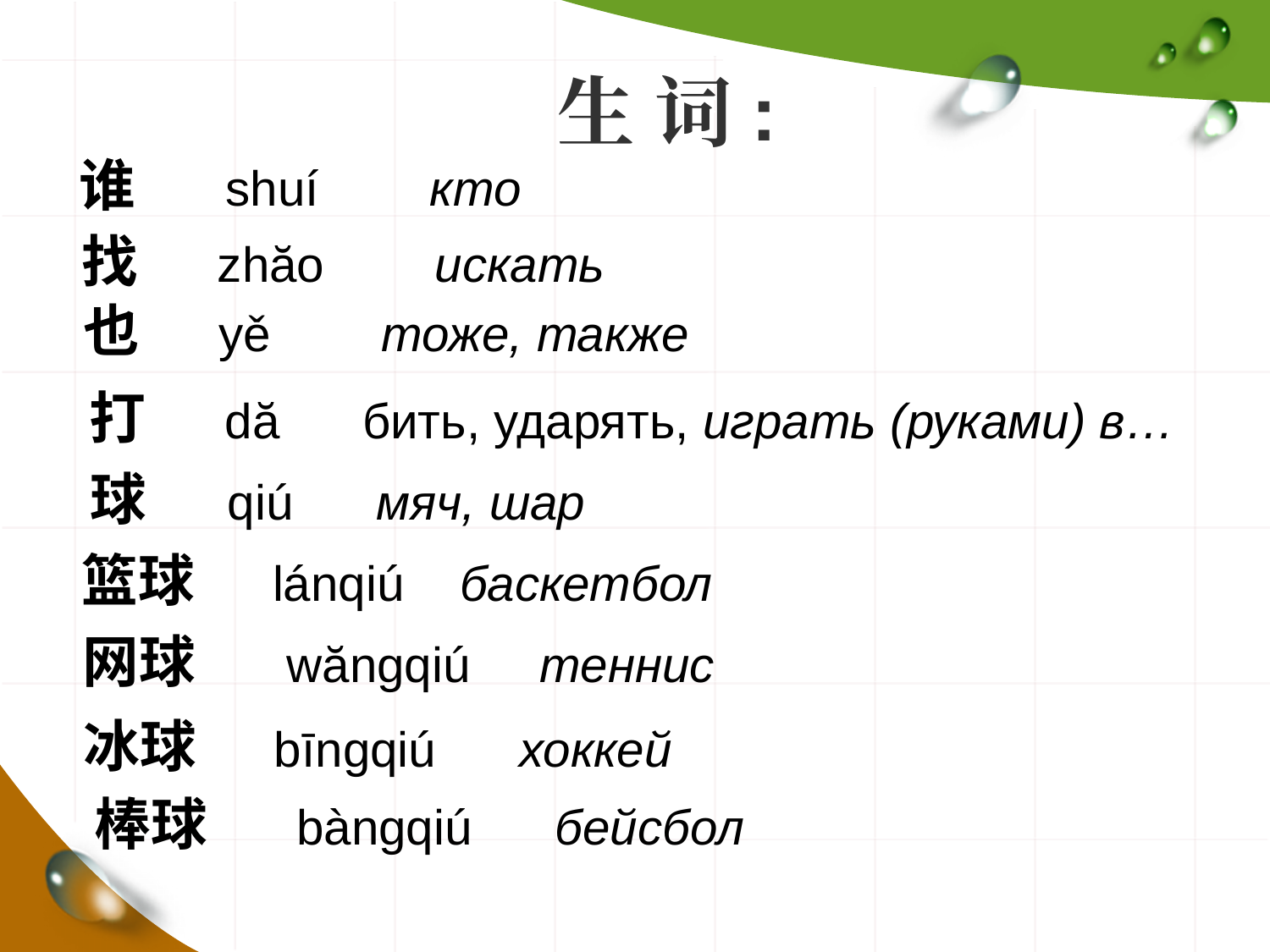

# 生 词:
谁       shuí        кто
找      zhăo        искать
也      yě        тоже, также
打      dă      бить, ударять, играть (руками) в…
球      qiú      мяч, шар
篮球     lánqiú    баскетбол
网球      wăngqiú     теннис
冰球      bīngqiú      хоккей
棒球       bàngqiú      бейсбол